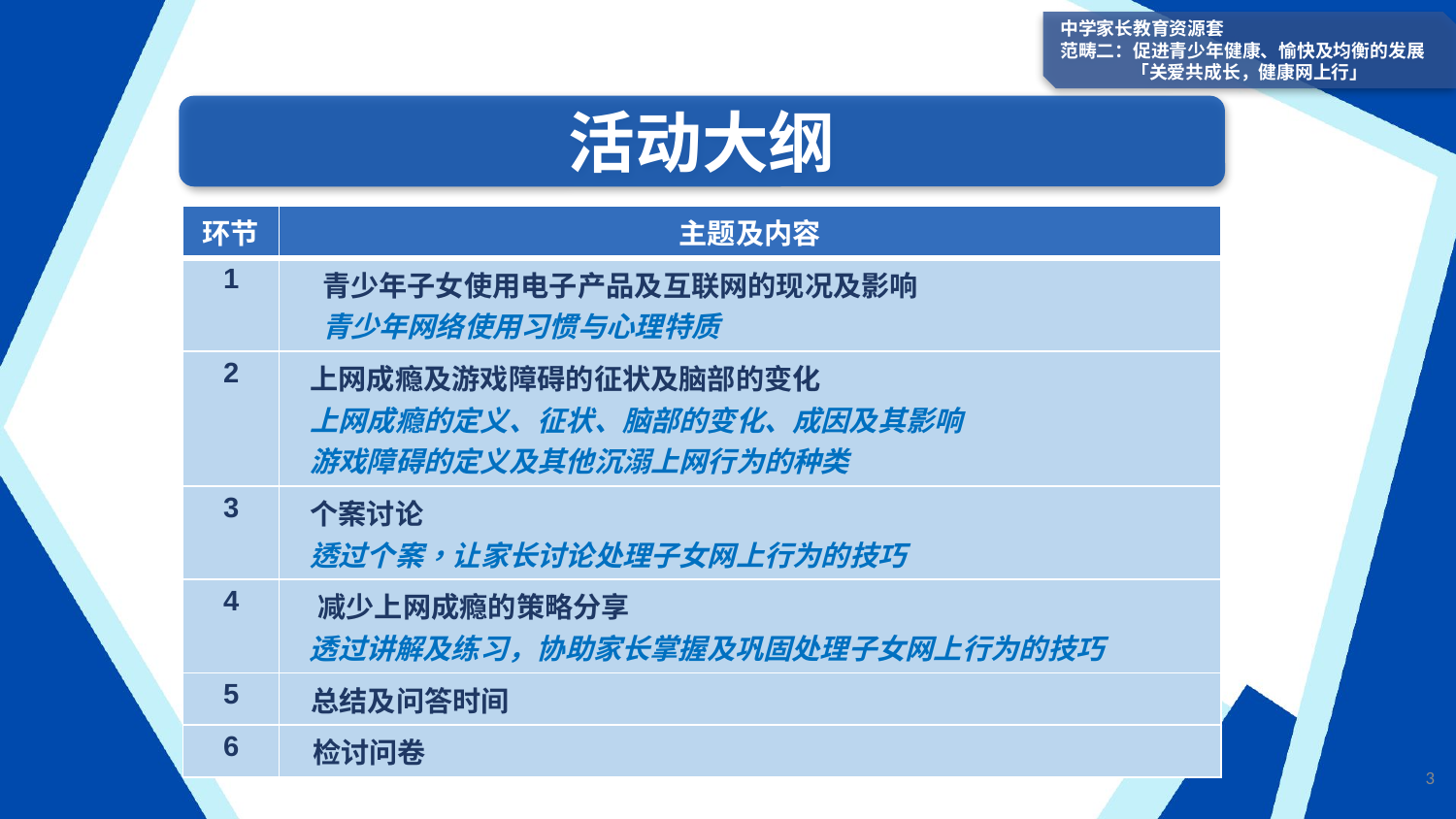

中学家长教育资源套
范畴二：促进青少年健康、愉快及均衡的发展
「关爱共成长，健康网上行」
活动大纲
| 环节 | 主题及内容 |
| --- | --- |
| 1 | 青少年子女使用电子产品及互联网的现况及影响 青少年网络使用习惯与心理特质 |
| 2 | 上网成瘾及游戏障碍的征状及脑部的变化 上网成瘾的定义、征状、脑部的变化、成因及其影响 游戏障碍的定义及其他沉溺上网行为的种类 |
| 3 | 个案讨论 透过个案，让家长讨论处理子女网上行为的技巧 |
| 4 | 减少上网成瘾的策略分享 透过讲解及练习，协助家长掌握及巩固处理子女网上行为的技巧 |
| 5 | 总结及问答时间 |
| 6 | 检讨问卷 |
3